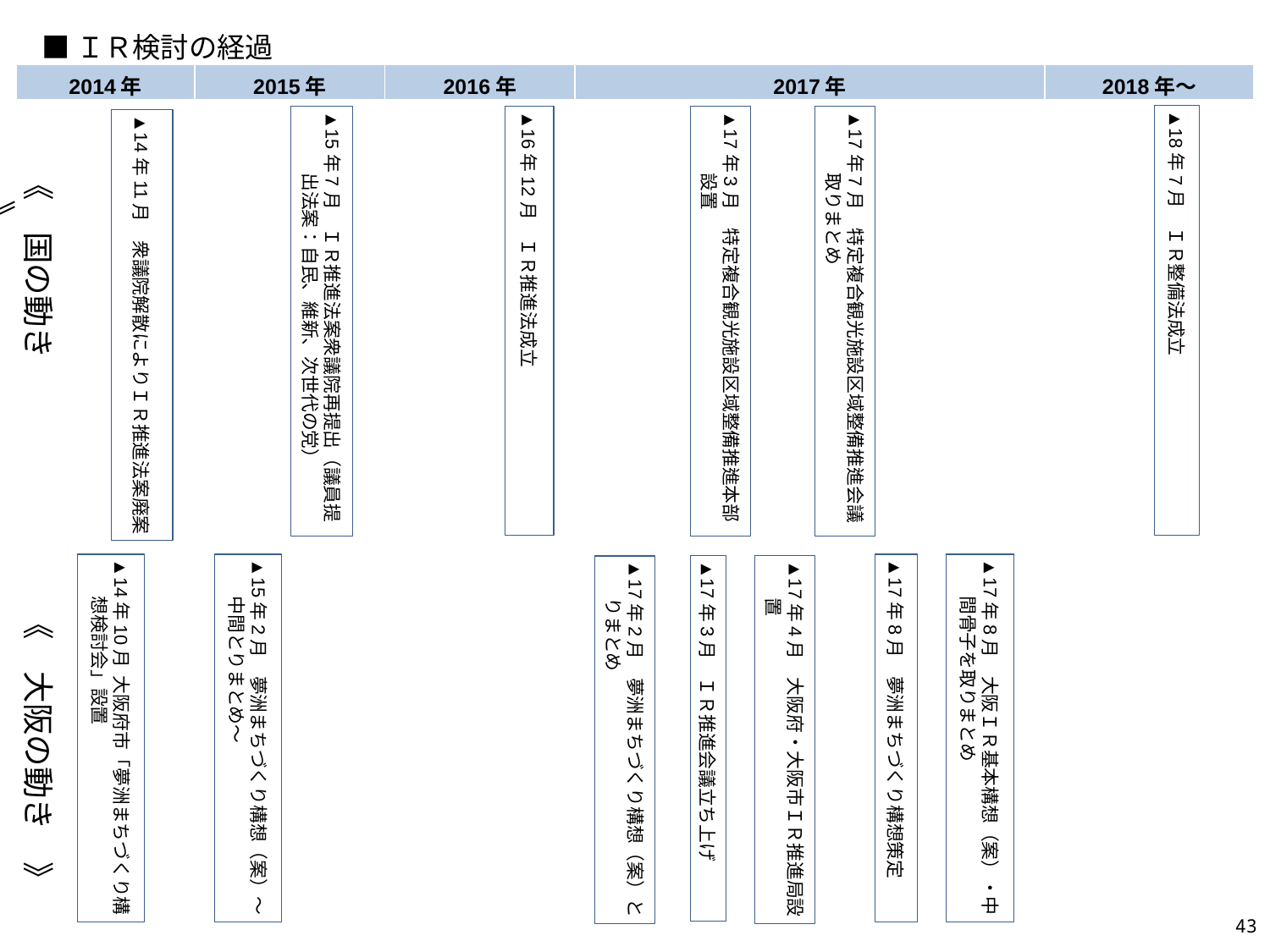

■ＩＲ検討の経過
| 2014年 | 2015年 | 2016年 | 2017年 | 2018年～ |
| --- | --- | --- | --- | --- |
▲18年7月　ＩＲ整備法成立
▲15年7月　ＩＲ推進法案衆議院再提出（議員提出法案：自民、維新、次世代の党）
▲16年12月　ＩＲ推進法成立
▲17年3月　特定複合観光施設区域整備推進本部設置
▲17年7月　特定複合観光施設区域整備推進会議取りまとめ
▲14年11月　衆議院解散によりＩＲ推進法案廃案
《　国の動き　》
▲14年10月  大阪府市「夢洲まちづくり構想検討会」設置
▲15年2月　夢洲まちづくり構想（案）～中間とりまとめ～
▲17年8月　夢洲まちづくり構想策定
▲17年8月　大阪ＩＲ基本構想（案）・中間骨子を取りまとめ
▲17年3月　ＩＲ推進会議立ち上げ
▲17年4月　大阪府・大阪市ＩＲ推進局設置
▲17年2月　夢洲まちづくり構想（案）とりまとめ
《　大阪の動き　》
43